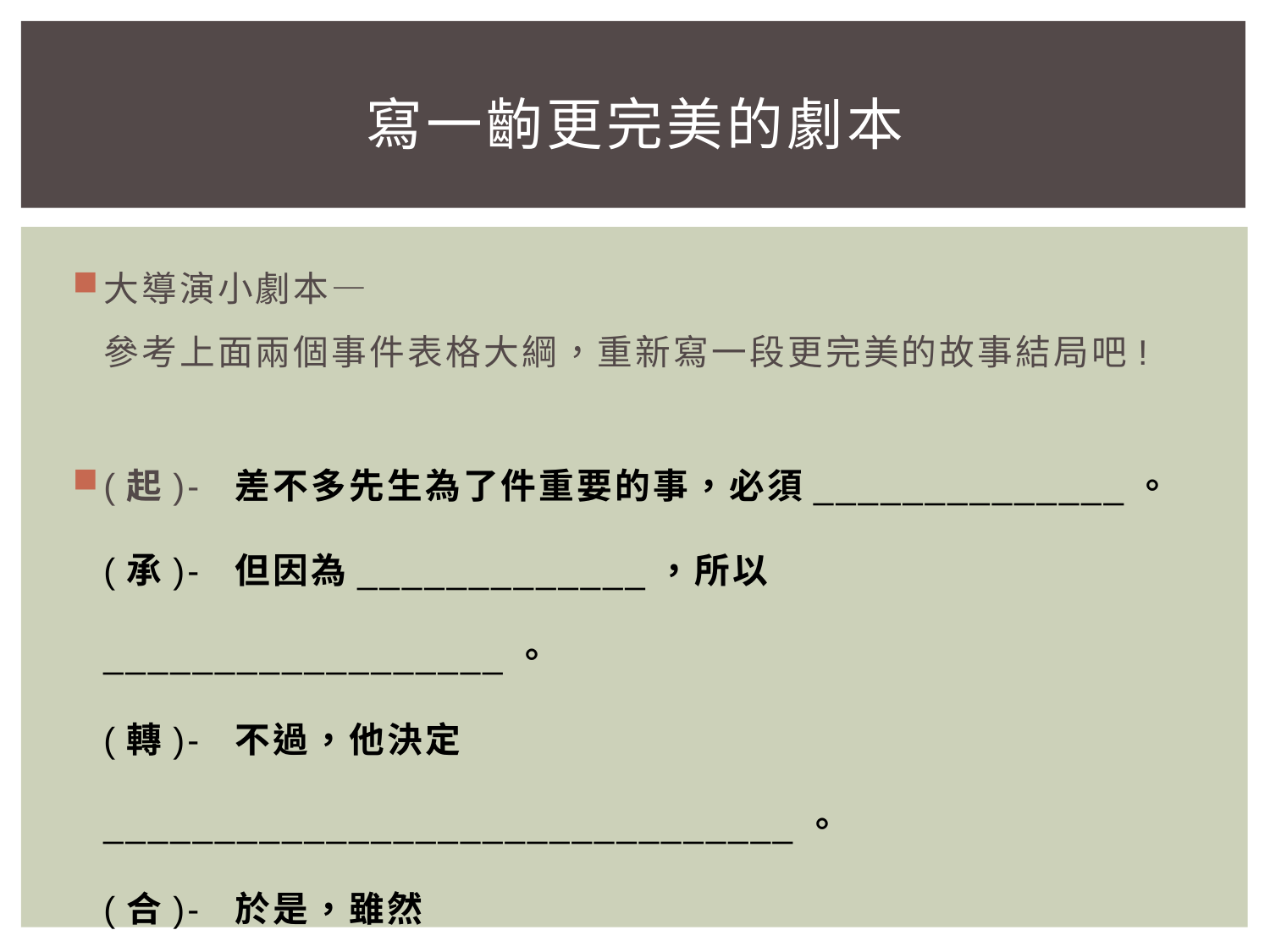

# 寫一齣更完美的劇本
大導演小劇本—
參考上面兩個事件表格大綱，重新寫一段更完美的故事結局吧!
(起)-  差不多先生為了件重要的事，必須______________。
(承)-  但因為_____________，所以__________________。
(轉)-  不過，他決定_______________________________。
(合)-  於是，雖然__________________________________，
        但最後______________________ (好的結局)。